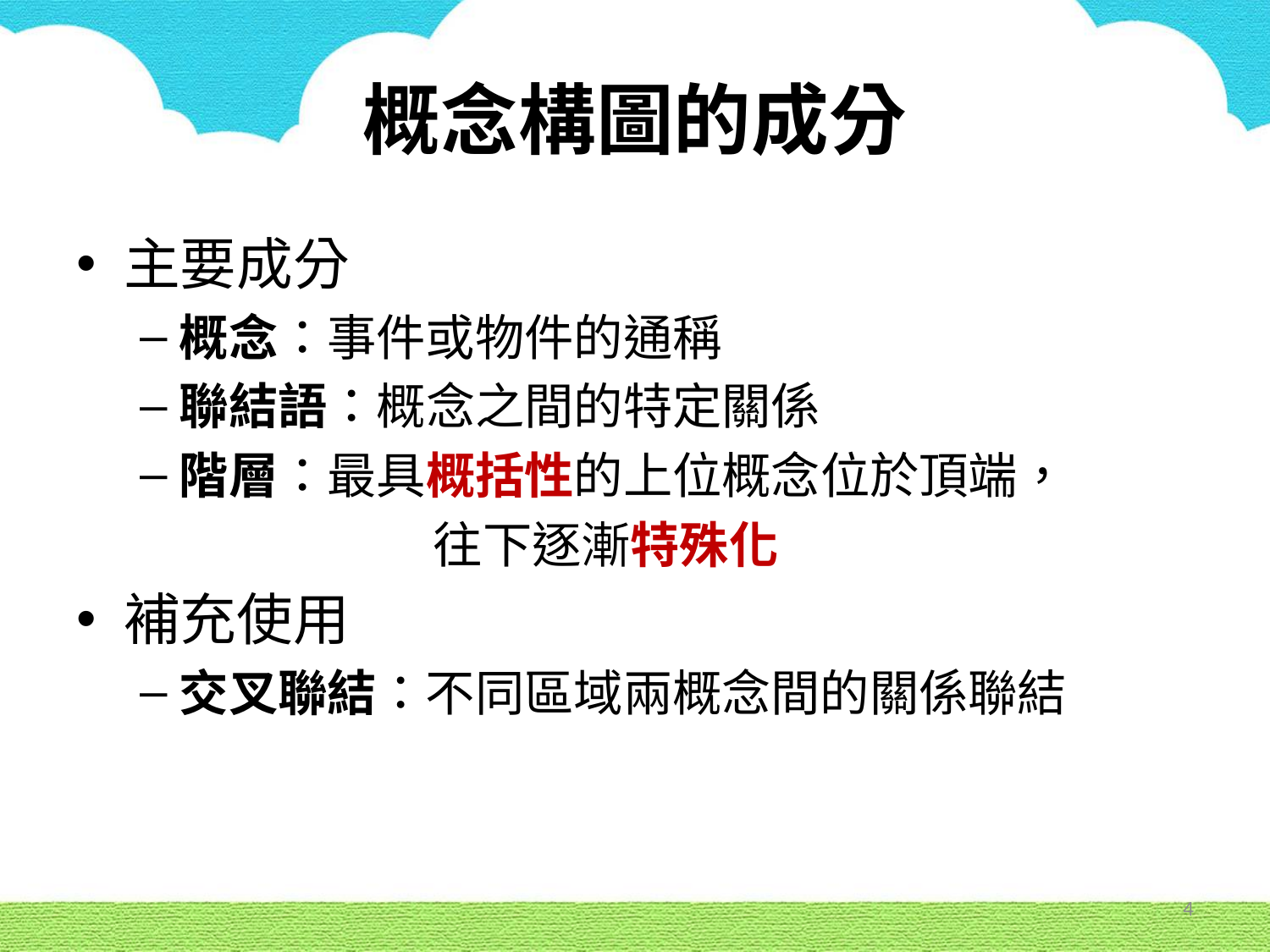

# 概念構圖的成分
主要成分
概念：事件或物件的通稱
聯結語：概念之間的特定關係
階層：最具概括性的上位概念位於頂端，
			往下逐漸特殊化
補充使用
交叉聯結：不同區域兩概念間的關係聯結
4